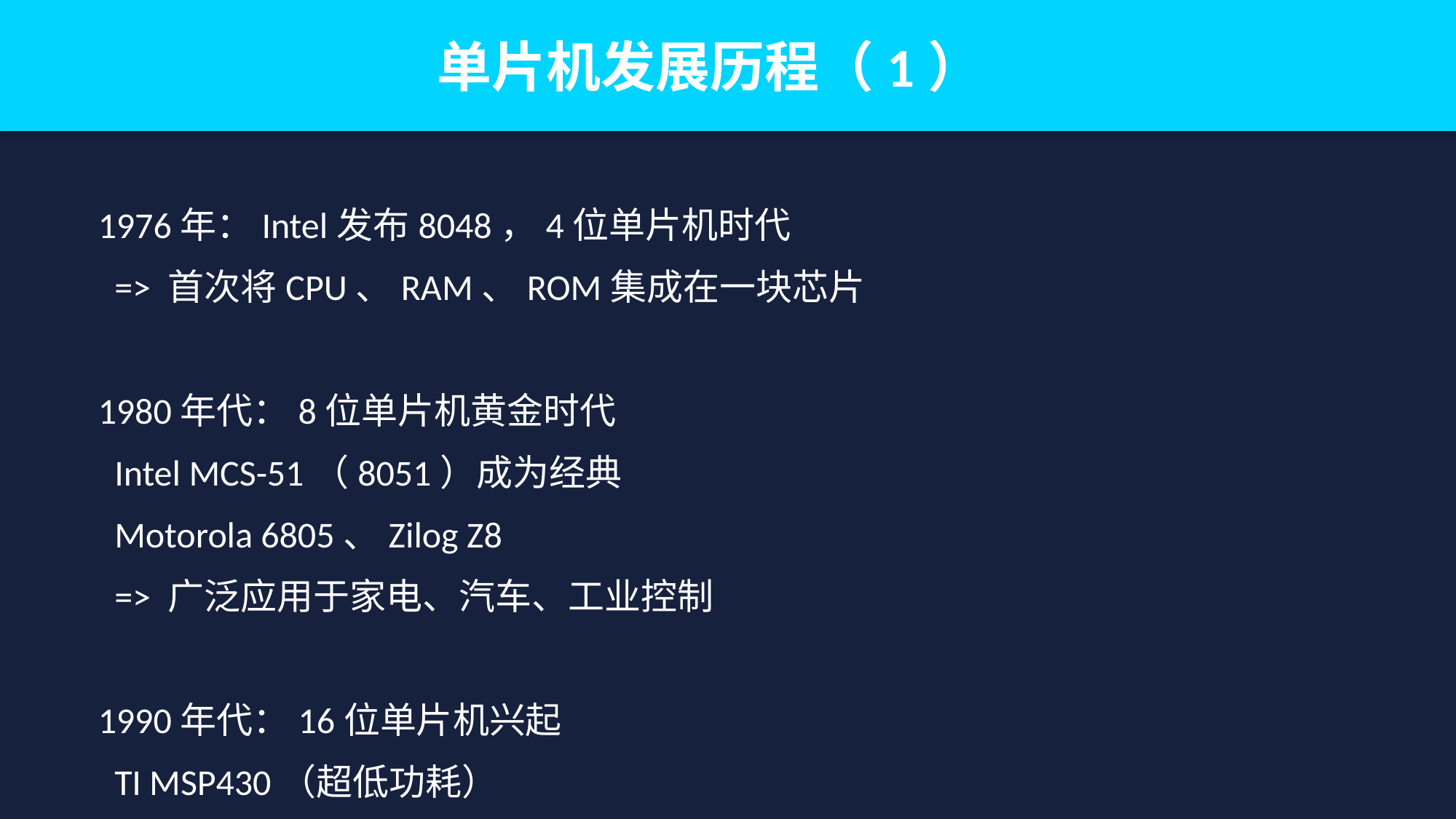

单片机发展历程（1）
1976年：Intel发布8048，4位单片机时代
  => 首次将CPU、RAM、ROM集成在一块芯片

1980年代：8位单片机黄金时代
  Intel MCS-51（8051）成为经典
  Motorola 6805、Zilog Z8
  => 广泛应用于家电、汽车、工业控制

1990年代：16位单片机兴起
  TI MSP430（超低功耗）
  Microchip PIC系列